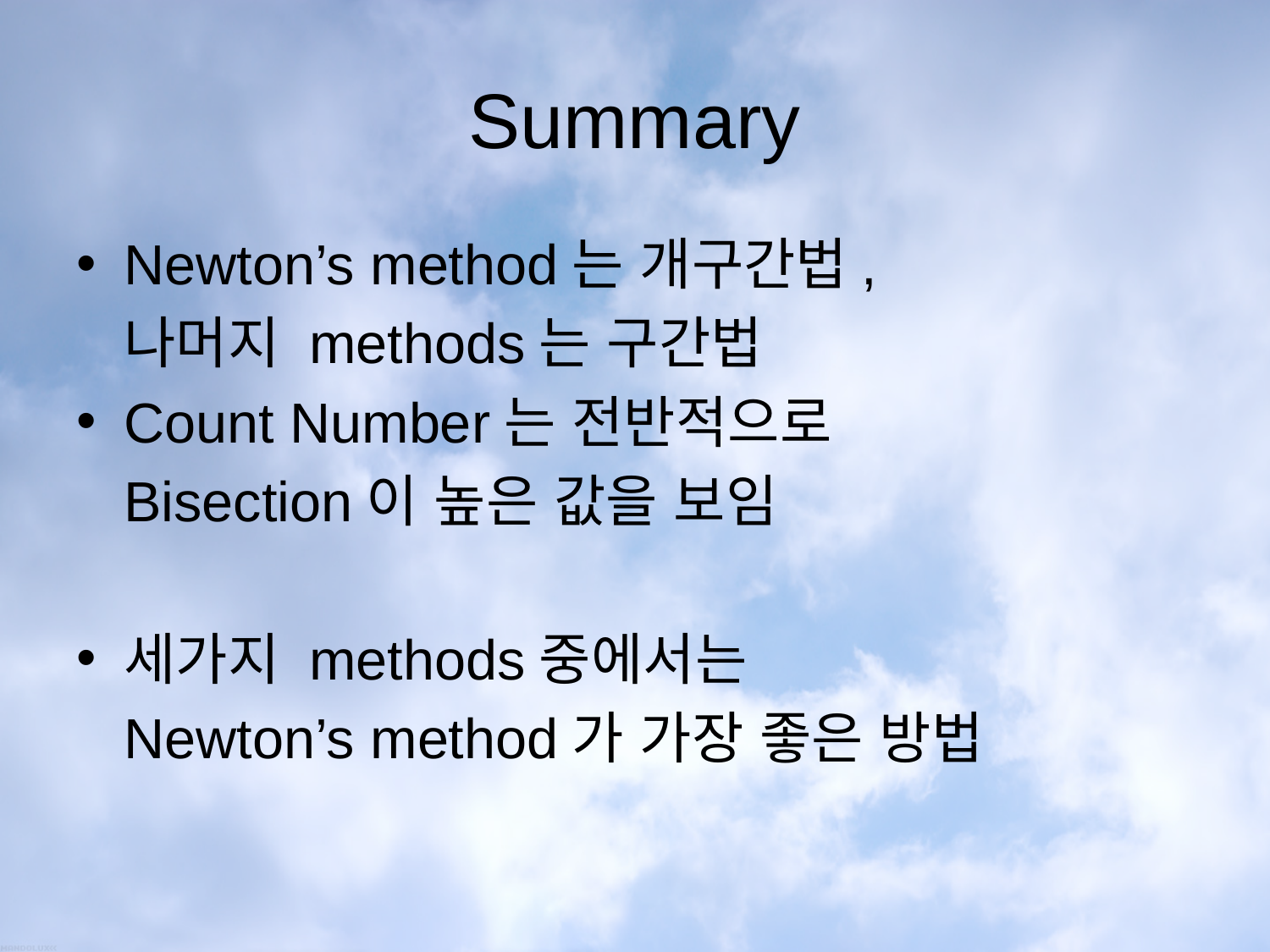

# Summary
Newton’s method는 개구간법,
	나머지 methods는 구간법
Count Number는 전반적으로
	Bisection이 높은 값을 보임

세가지 methods중에서는
	Newton’s method가 가장 좋은 방법